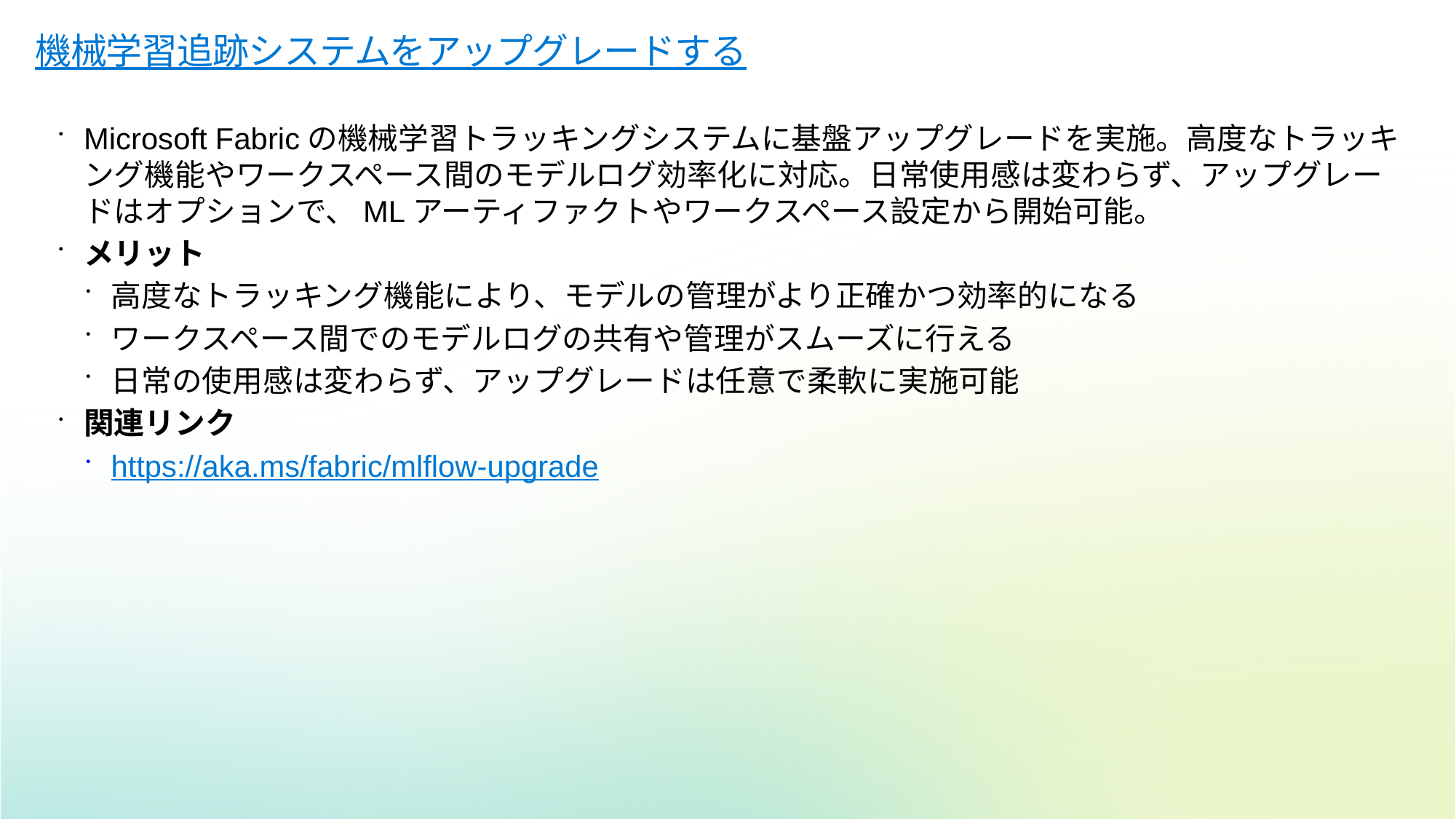

# 機械学習追跡システムをアップグレードする
Microsoft Fabricの機械学習トラッキングシステムに基盤アップグレードを実施。高度なトラッキング機能やワークスペース間のモデルログ効率化に対応。日常使用感は変わらず、アップグレードはオプションで、MLアーティファクトやワークスペース設定から開始可能。
メリット
高度なトラッキング機能により、モデルの管理がより正確かつ効率的になる
ワークスペース間でのモデルログの共有や管理がスムーズに行える
日常の使用感は変わらず、アップグレードは任意で柔軟に実施可能
関連リンク
https://aka.ms/fabric/mlflow-upgrade